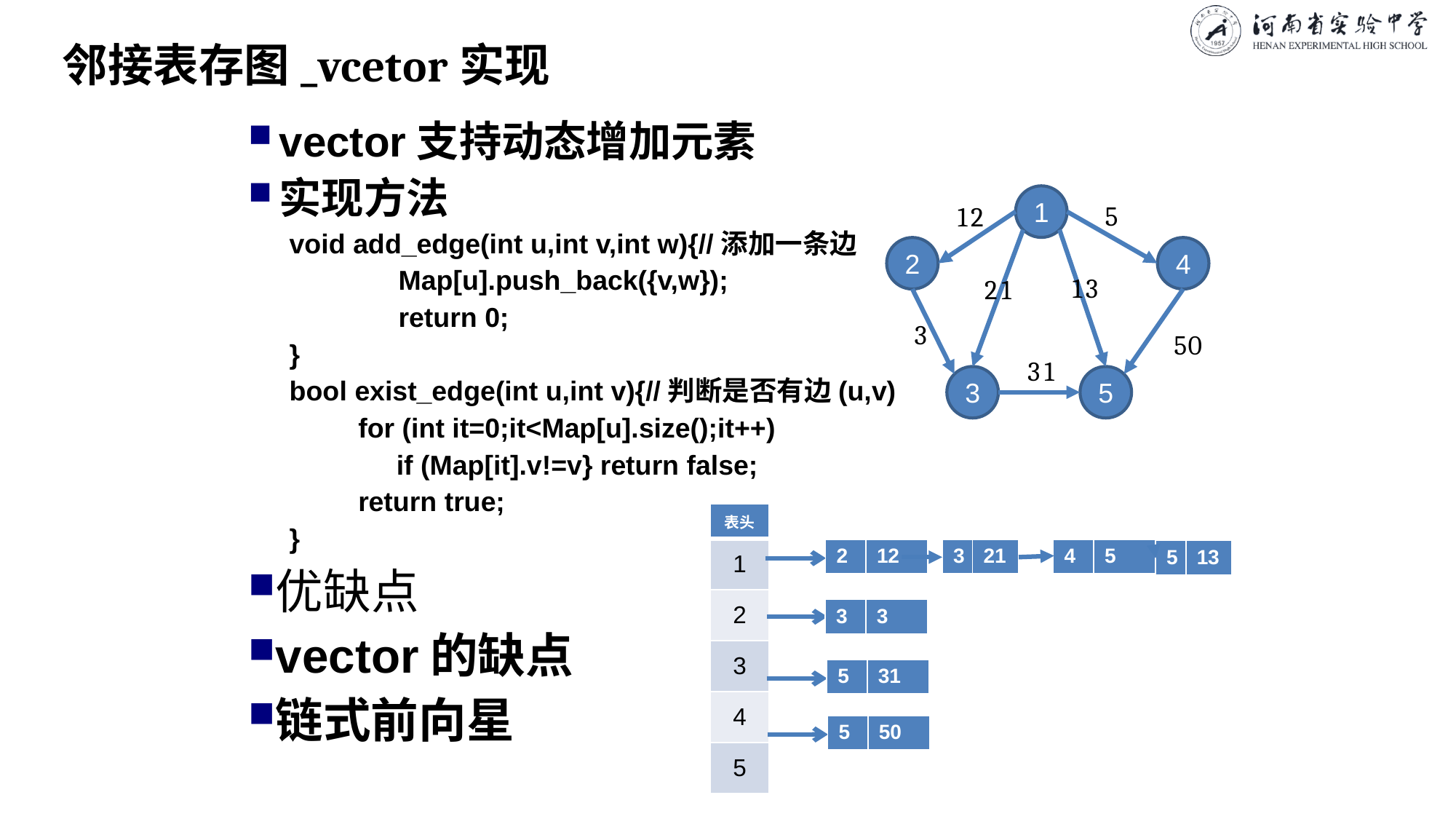

# 邻接表存图_vcetor实现
vector支持动态增加元素
实现方法
void add_edge(int u,int v,int w){//添加一条边
	Map[u].push_back({v,w});
	return 0;
}
bool exist_edge(int u,int v){//判断是否有边(u,v)
         for (int it=0;it<Map[u].size();it++)
              if (Map[it].v!=v} return false;
         return true;
}
优缺点
vector的缺点
链式前向星
1
5
12
2
4
13
21
3
50
31
3
5
| 表头 |
| --- |
| 1 |
| 2 |
| 3 |
| 4 |
| 5 |
| 2 | 12 |
| --- | --- |
| 3 | 21 |
| --- | --- |
| 4 | 5 |
| --- | --- |
| 5 | 13 |
| --- | --- |
| 3 | 3 |
| --- | --- |
| 5 | 31 |
| --- | --- |
| 5 | 50 |
| --- | --- |